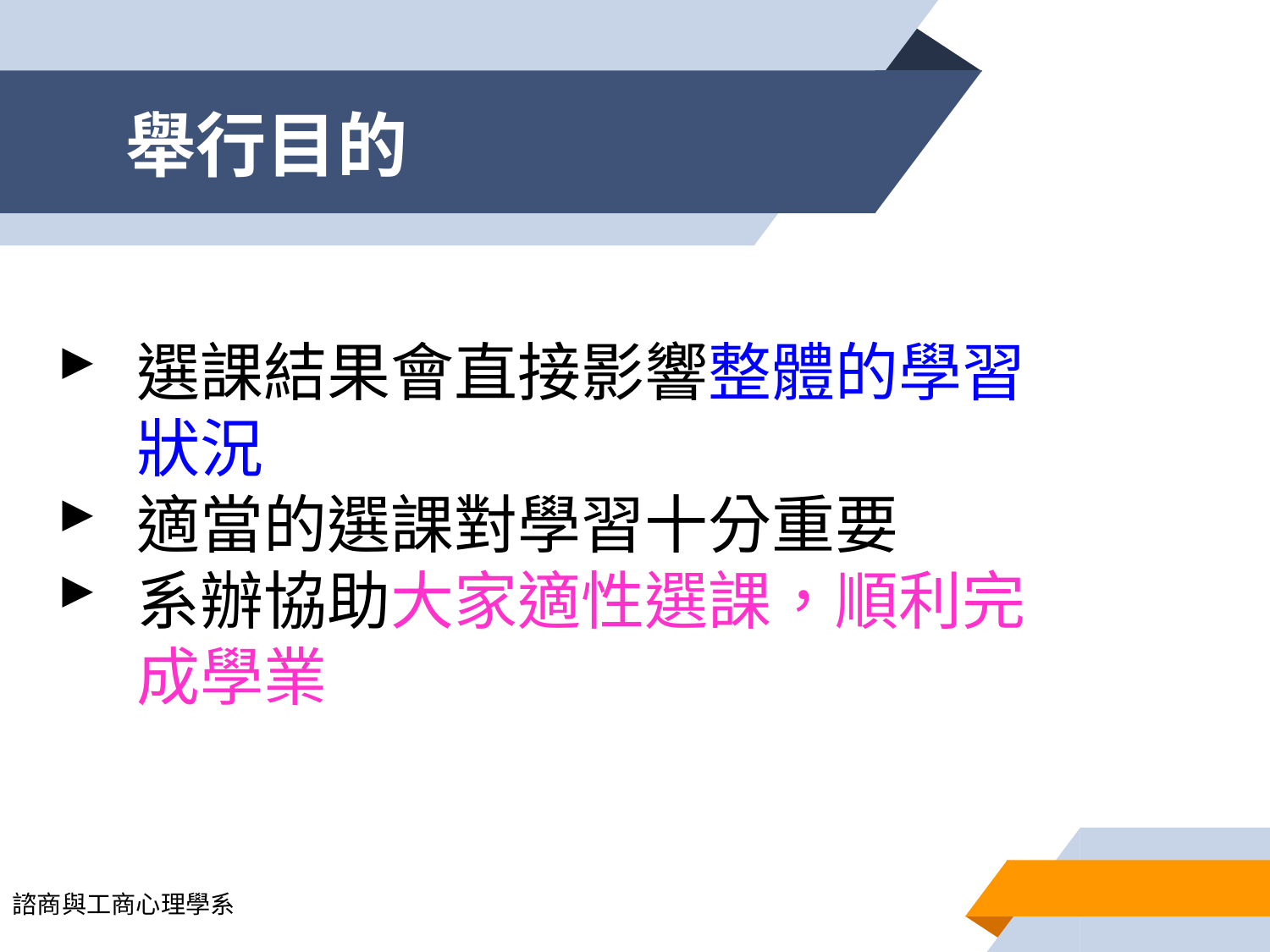

# 舉行目的

選課結果會直接影響整體的學習狀況
適當的選課對學習十分重要
系辦協助大家適性選課，順利完成學業
諮商與工商心理學系